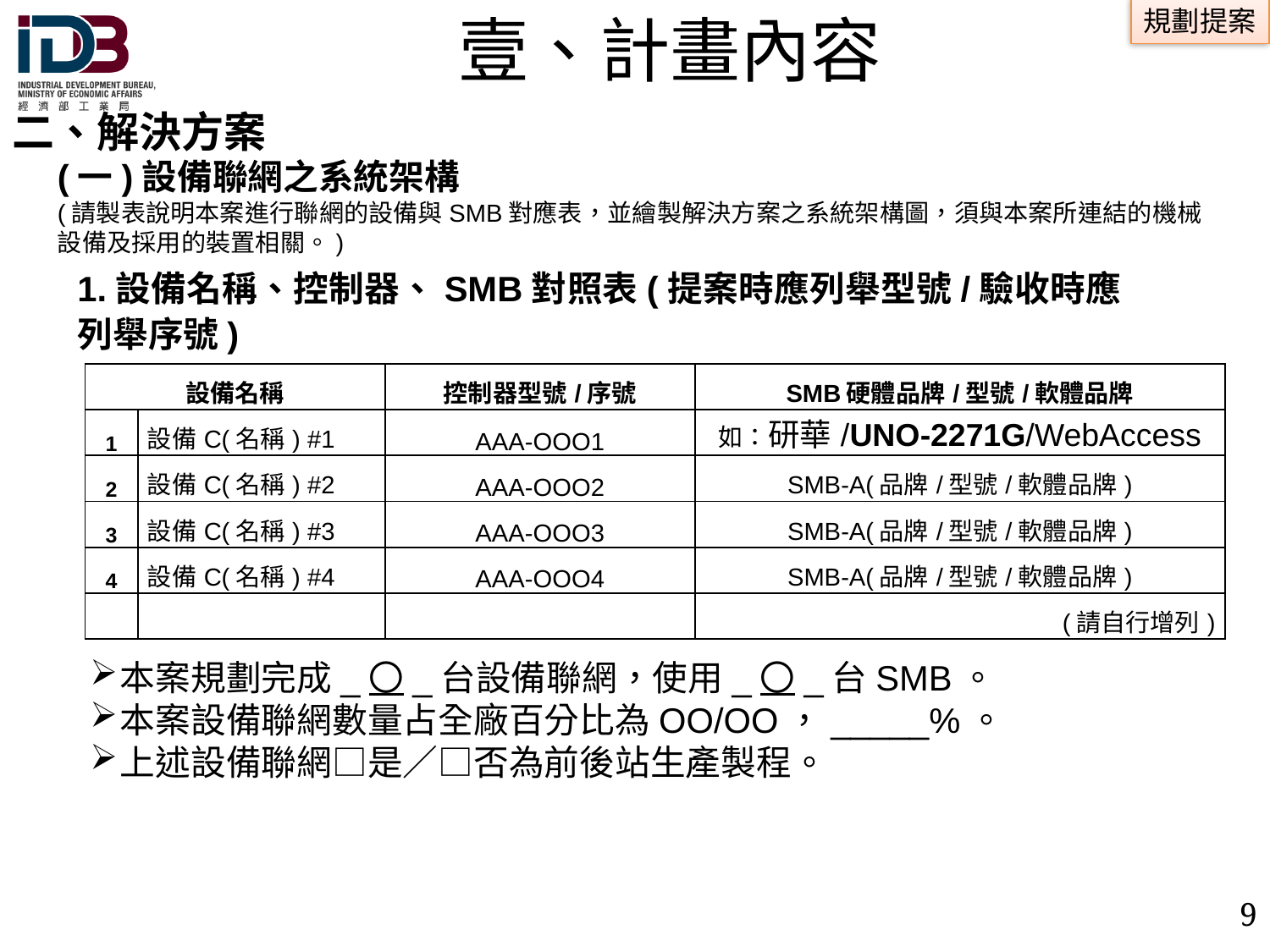

# 壹、計畫內容
二、解決方案
(一)設備聯網之系統架構
(請製表說明本案進行聯網的設備與SMB對應表，並繪製解決方案之系統架構圖，須與本案所連結的機械設備及採用的裝置相關。)
1.設備名稱、控制器、SMB對照表(提案時應列舉型號/驗收時應列舉序號)
| 設備名稱 |  | 控制器型號/序號 | SMB硬體品牌/型號/軟體品牌 |
| --- | --- | --- | --- |
| 1 | 設備C(名稱) #1 | AAA-OOO1 | 如：研華/UNO-2271G/WebAccess |
| 2 | 設備C(名稱) #2 | AAA-OOO2 | SMB-A(品牌/型號/軟體品牌) |
| 3 | 設備C(名稱) #3 | AAA-OOO3 | SMB-A(品牌/型號/軟體品牌) |
| 4 | 設備C(名稱) #4 | AAA-OOO4 | SMB-A(品牌/型號/軟體品牌) |
|  |  |  | (請自行增列) |
本案規劃完成_〇_台設備聯網，使用_〇_台SMB。
本案設備聯網數量占全廠百分比為OO/OO，_____%。
上述設備聯網□是／□否為前後站生產製程。
9